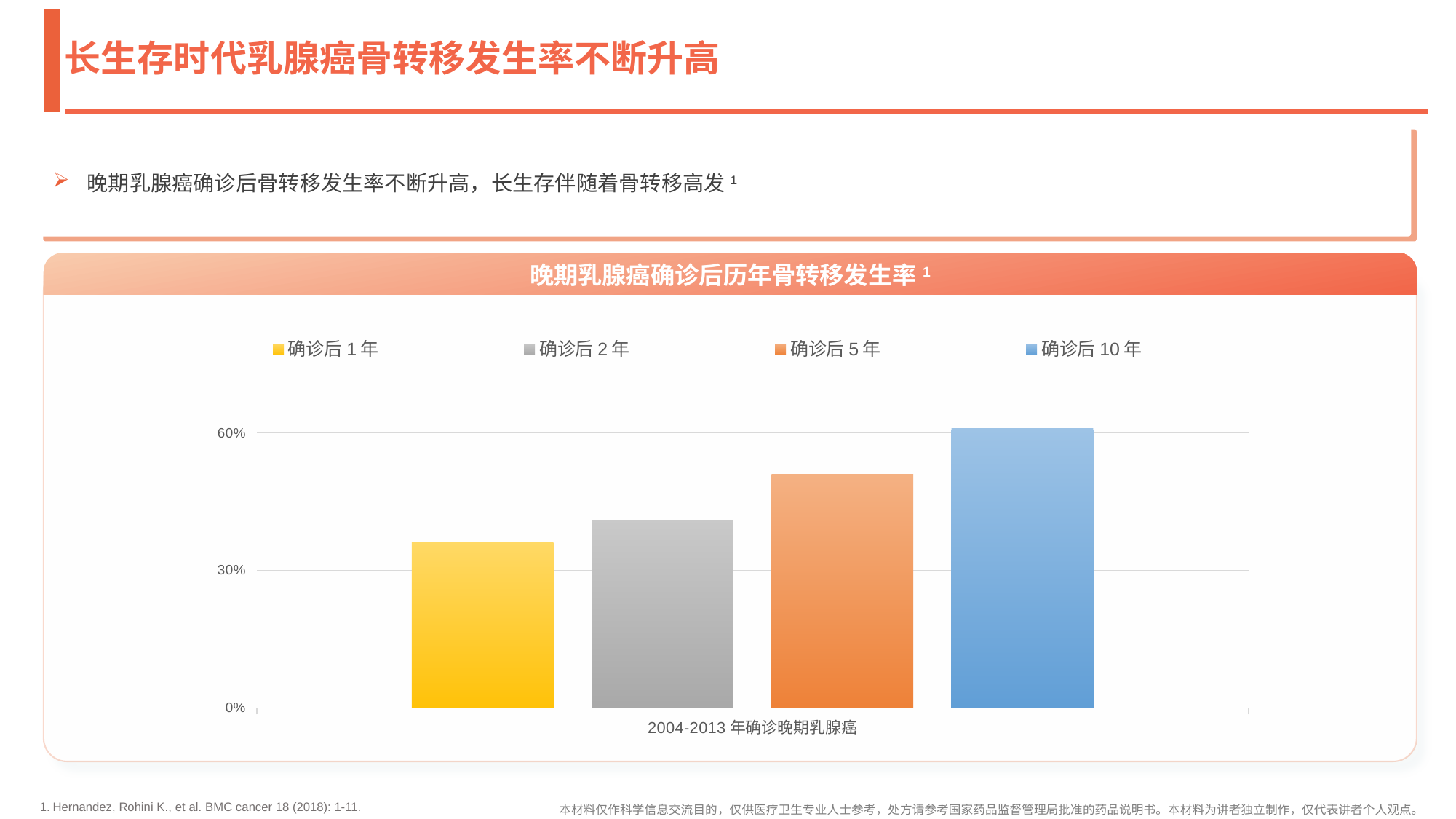

# 长生存时代乳腺癌骨转移发生率不断升高
晚期乳腺癌确诊后骨转移发生率不断升高，长生存伴随着骨转移高发1

晚期乳腺癌确诊后历年骨转移发生率1

### Chart

| Category | 确诊后1年 | 确诊后2年 | 确诊后5年 | 确诊后10年 |
|---|---|---|---|---|
| 2004-2013年确诊晚期乳腺癌 | 0.36 | 0.41 | 0.51 | 0.61 |
Hernandez, Rohini K., et al. BMC cancer 18 (2018): 1-11.